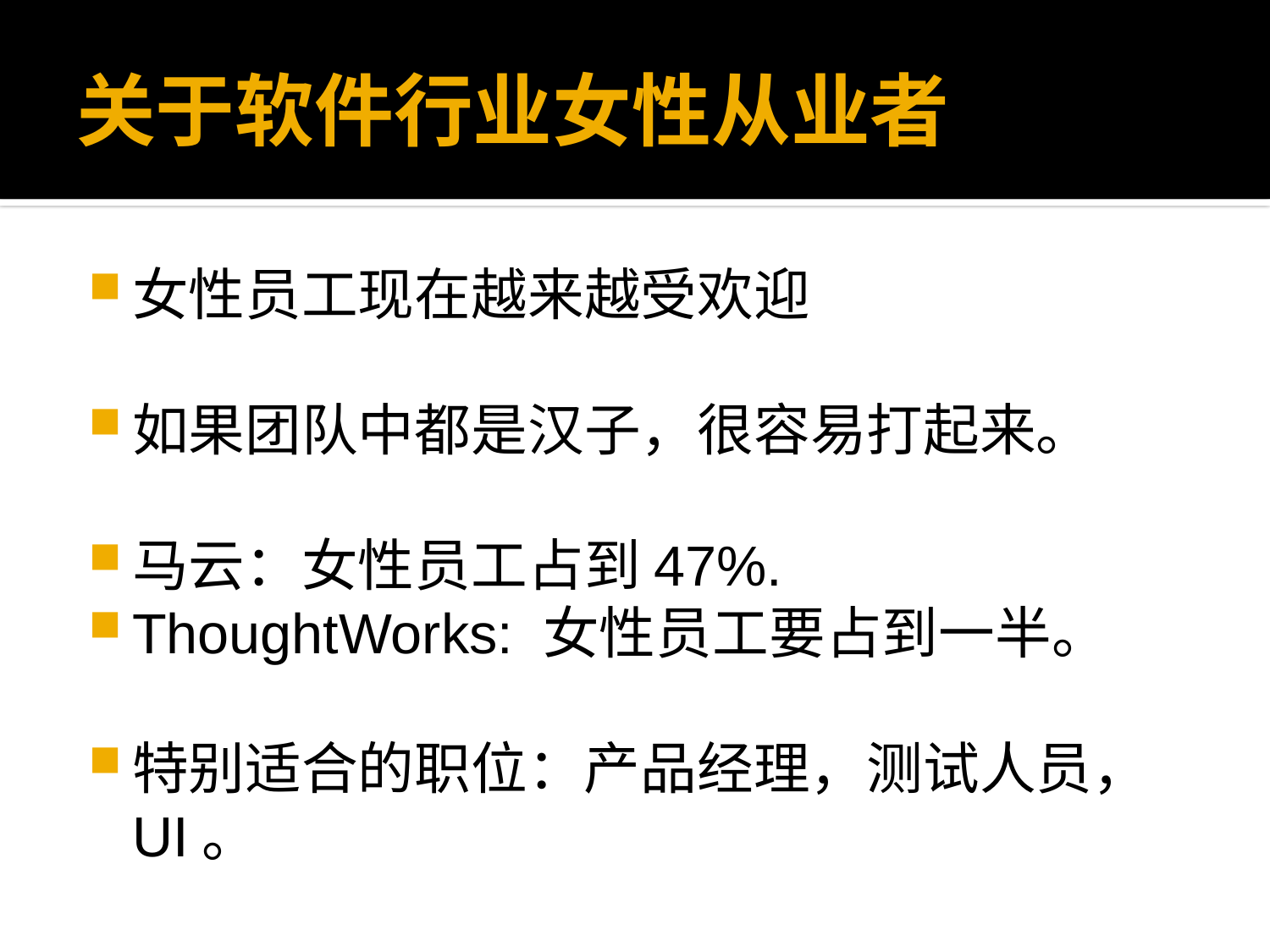

# 关于软件行业女性从业者
女性员工现在越来越受欢迎

如果团队中都是汉子，很容易打起来。

马云：女性员工占到47%.
ThoughtWorks: 女性员工要占到一半。

特别适合的职位：产品经理，测试人员，UI。